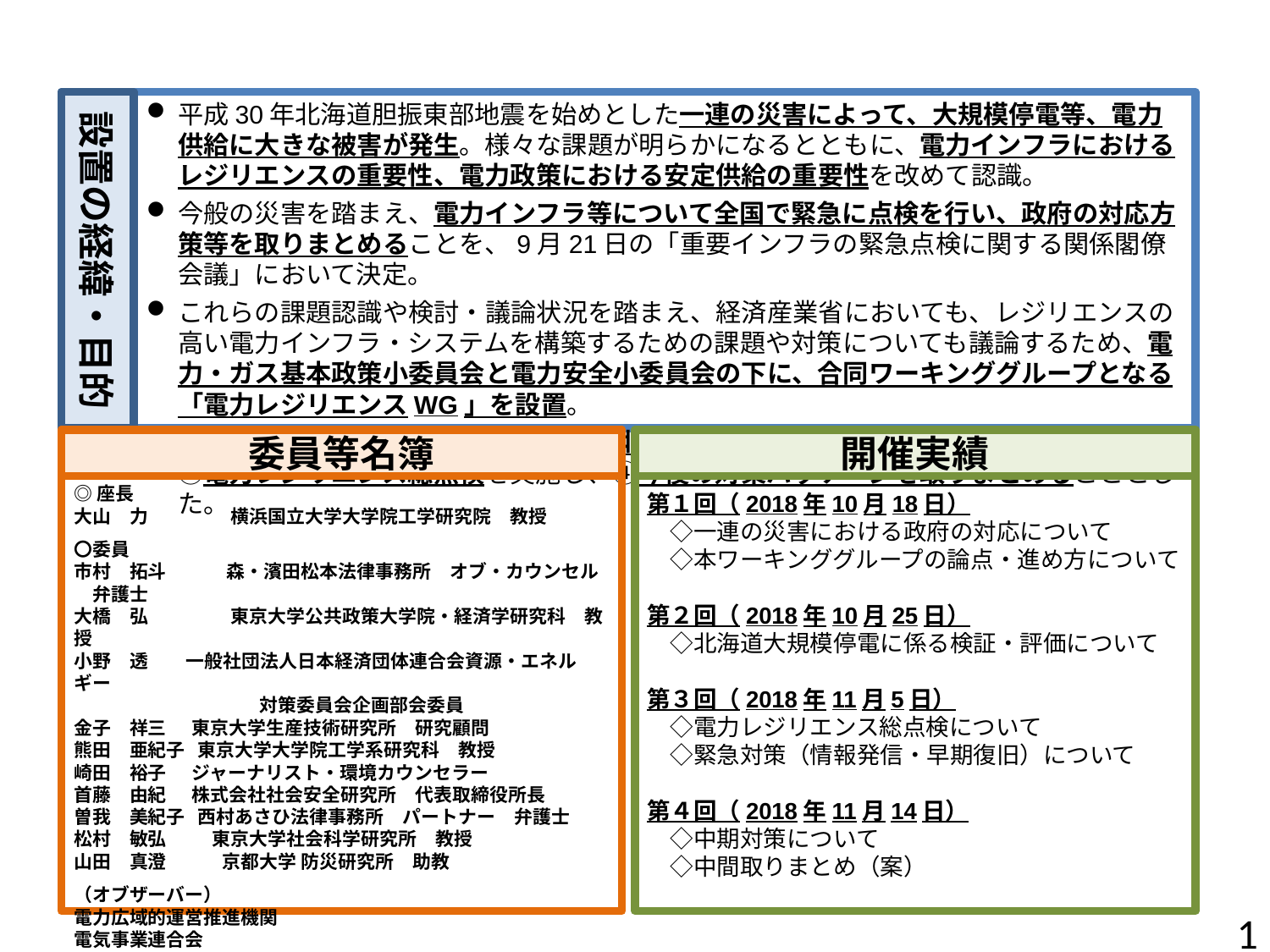

設置の経緯・目的
平成30年北海道胆振東部地震を始めとした一連の災害によって、大規模停電等、電力供給に大きな被害が発生。様々な課題が明らかになるとともに、電力インフラにおけるレジリエンスの重要性、電力政策における安定供給の重要性を改めて認識。
今般の災害を踏まえ、電力インフラ等について全国で緊急に点検を行い、政府の対応方策等を取りまとめることを、9月21日の「重要インフラの緊急点検に関する関係閣僚会議」において決定。
これらの課題認識や検討・議論状況を踏まえ、経済産業省においても、レジリエンスの高い電力インフラ・システムを構築するための課題や対策についても議論するため、電力・ガス基本政策小委員会と電力安全小委員会の下に、合同ワーキンググループとなる「電力レジリエンスWG」を設置。
①一連の災害における政府の対応や②北海道の大規模停電の検証・評価を踏まえつつ、③電力レジリエンス総点検を実施し、④今後の対策パッケージを取りまとめることとした。
委員等名簿

開催実績

◎座長
大山　力  　　　　横浜国立大学大学院工学研究院　教授

〇委員
市村　拓斗　　 　森・濱田松本法律事務所　オブ・カウンセル　弁護士
大橋　弘　　　  　東京大学公共政策大学院・経済学研究科　教授
小野　透         一般社団法人日本経済団体連合会資源・エネルギー
　　　　　　　　　　対策委員会企画部会委員
金子　祥三      東京大学生産技術研究所　研究顧問
熊田　亜紀子   東京大学大学院工学系研究科　教授
崎田　裕子      ジャーナリスト・環境カウンセラー
首藤　由紀      株式会社社会安全研究所　代表取締役所長
曽我　美紀子   西村あさひ法律事務所　パートナー　弁護士
松村　敏弘  　　東京大学社会科学研究所　教授
山田　真澄　　　京都大学 防災研究所　助教

（オブザーバー）
電力広域的運営推進機関
電気事業連合会
電力・ガス取引監視等委員会　等

第１回（2018年10月18日）
　◇一連の災害における政府の対応について
　◇本ワーキンググループの論点・進め方について

第２回（2018年10月25日）
　◇北海道大規模停電に係る検証・評価について

第３回（2018年11月5日）
　◇電力レジリエンス総点検について
　◇緊急対策（情報発信・早期復旧）について

第４回（2018年11月14日）
　◇中期対策について
　◇中間取りまとめ（案）
1